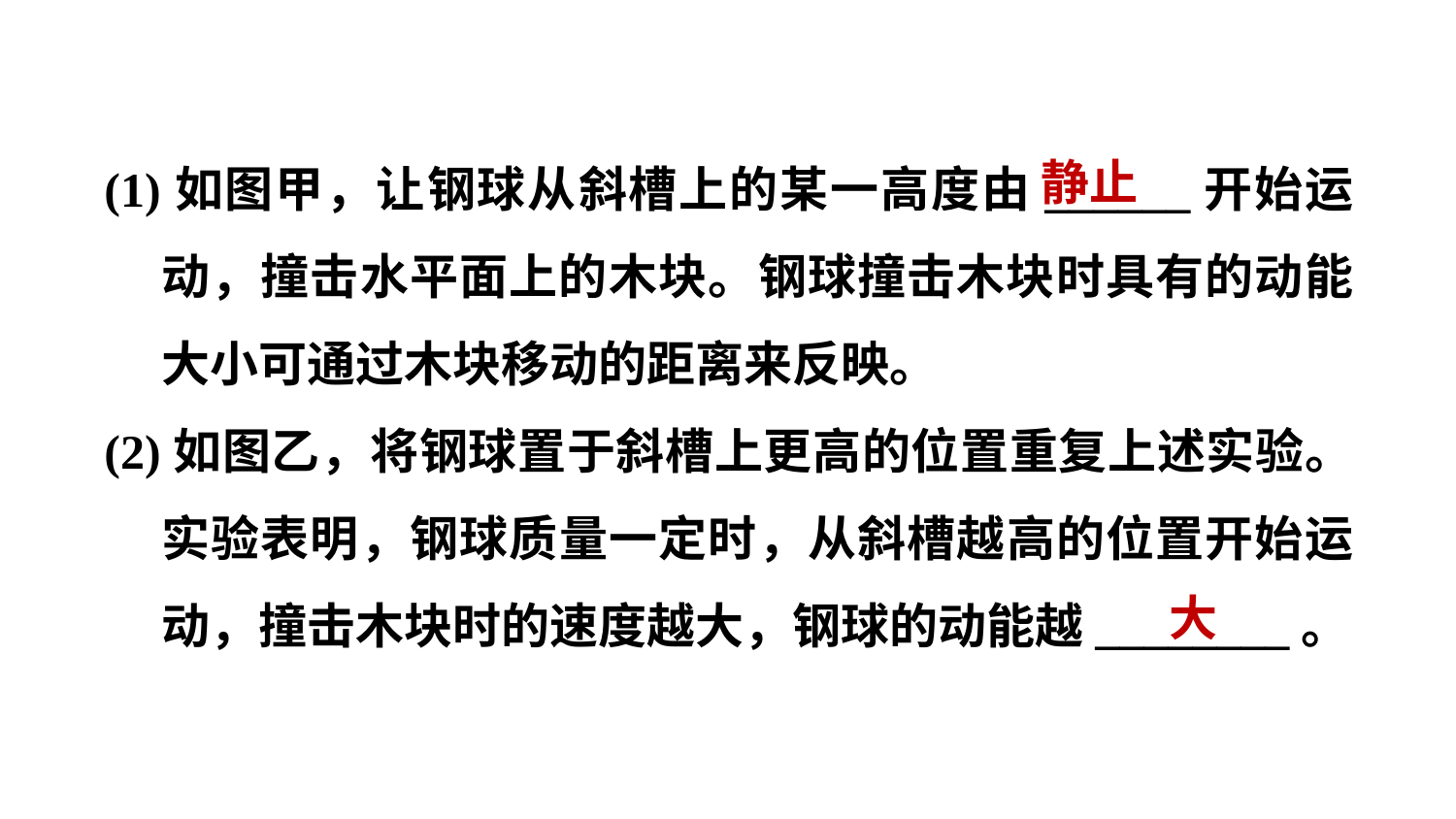

静止
(1)如图甲，让钢球从斜槽上的某一高度由______开始运动，撞击水平面上的木块。钢球撞击木块时具有的动能大小可通过木块移动的距离来反映。
(2)如图乙，将钢球置于斜槽上更高的位置重复上述实验。实验表明，钢球质量一定时，从斜槽越高的位置开始运动，撞击木块时的速度越大，钢球的动能越________。
大